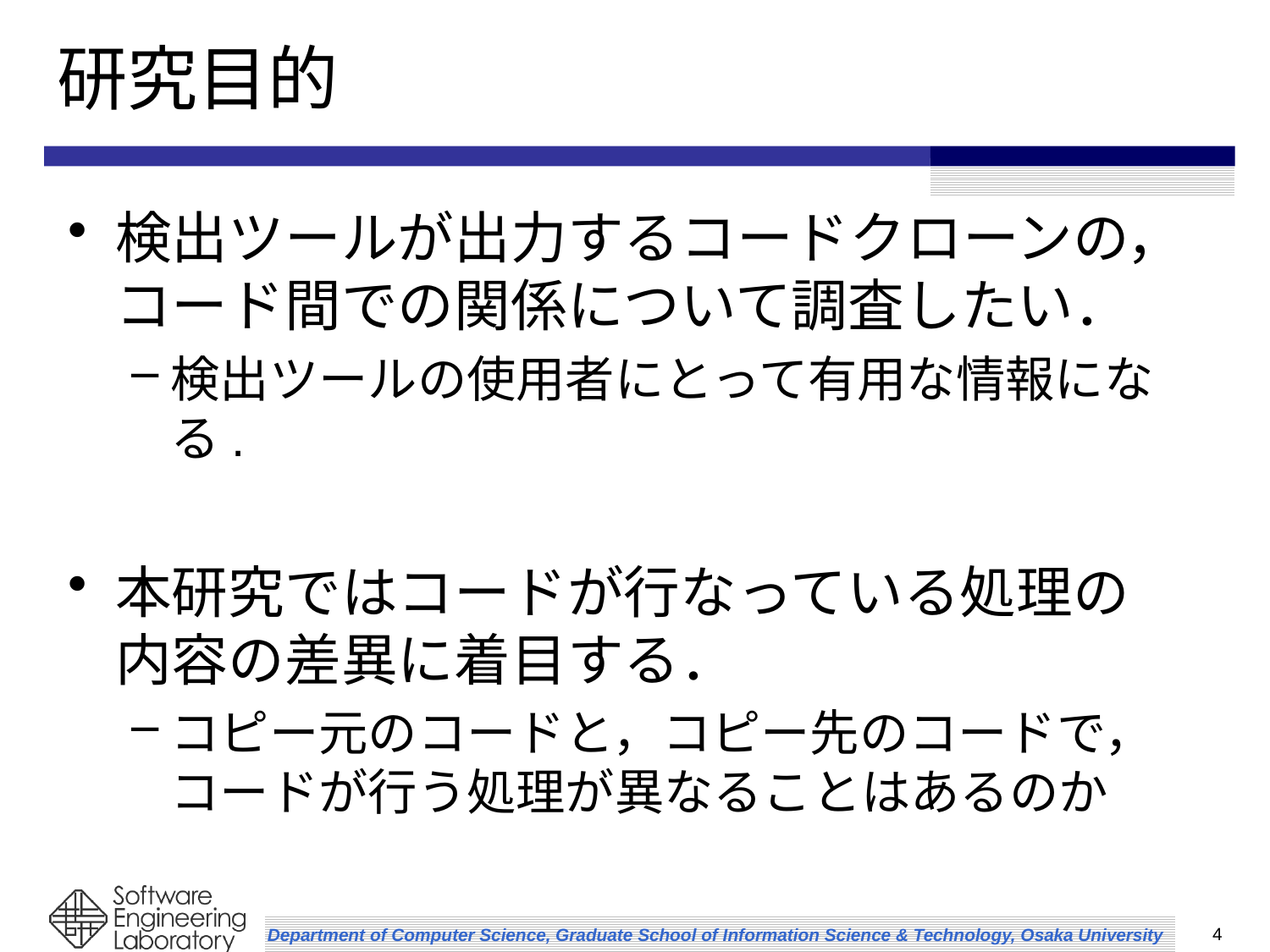

# 研究目的
検出ツールが出力するコードクローンの，コード間での関係について調査したい．
検出ツールの使用者にとって有用な情報になる.

本研究ではコードが行なっている処理の内容の差異に着目する．
コピー元のコードと，コピー先のコードで，コードが行う処理が異なることはあるのか

4